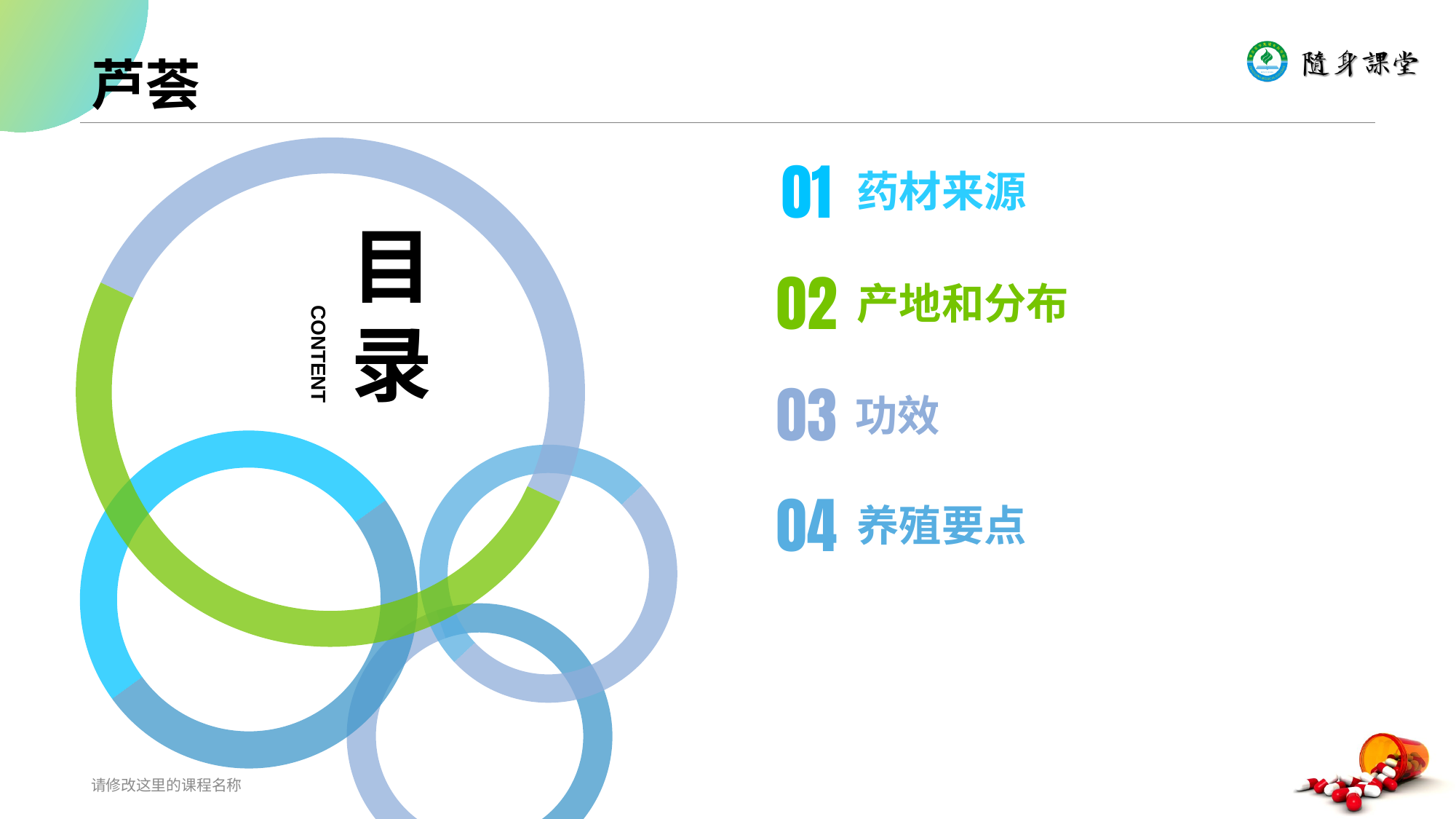

# 芦荟

目录
CONTENT

01
药材来源
02
产地和分布
03
功效
04
养殖要点

请修改这里的课程名称
2